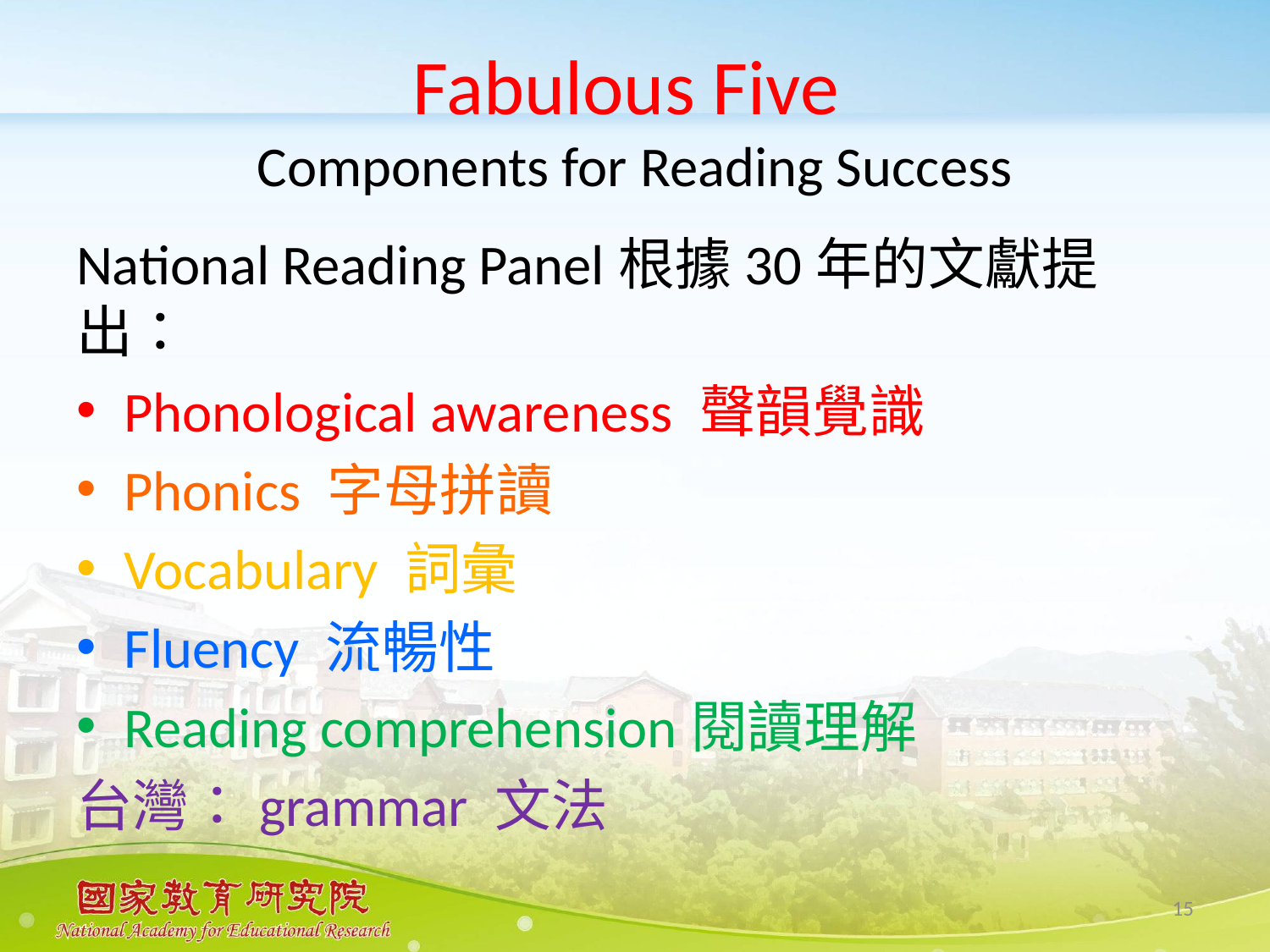

# Fabulous Five Components for Reading Success
National Reading Panel根據30年的文獻提出：
Phonological awareness 聲韻覺識
Phonics 字母拼讀
Vocabulary 詞彙
Fluency 流暢性
Reading comprehension閱讀理解
台灣：grammar 文法

15